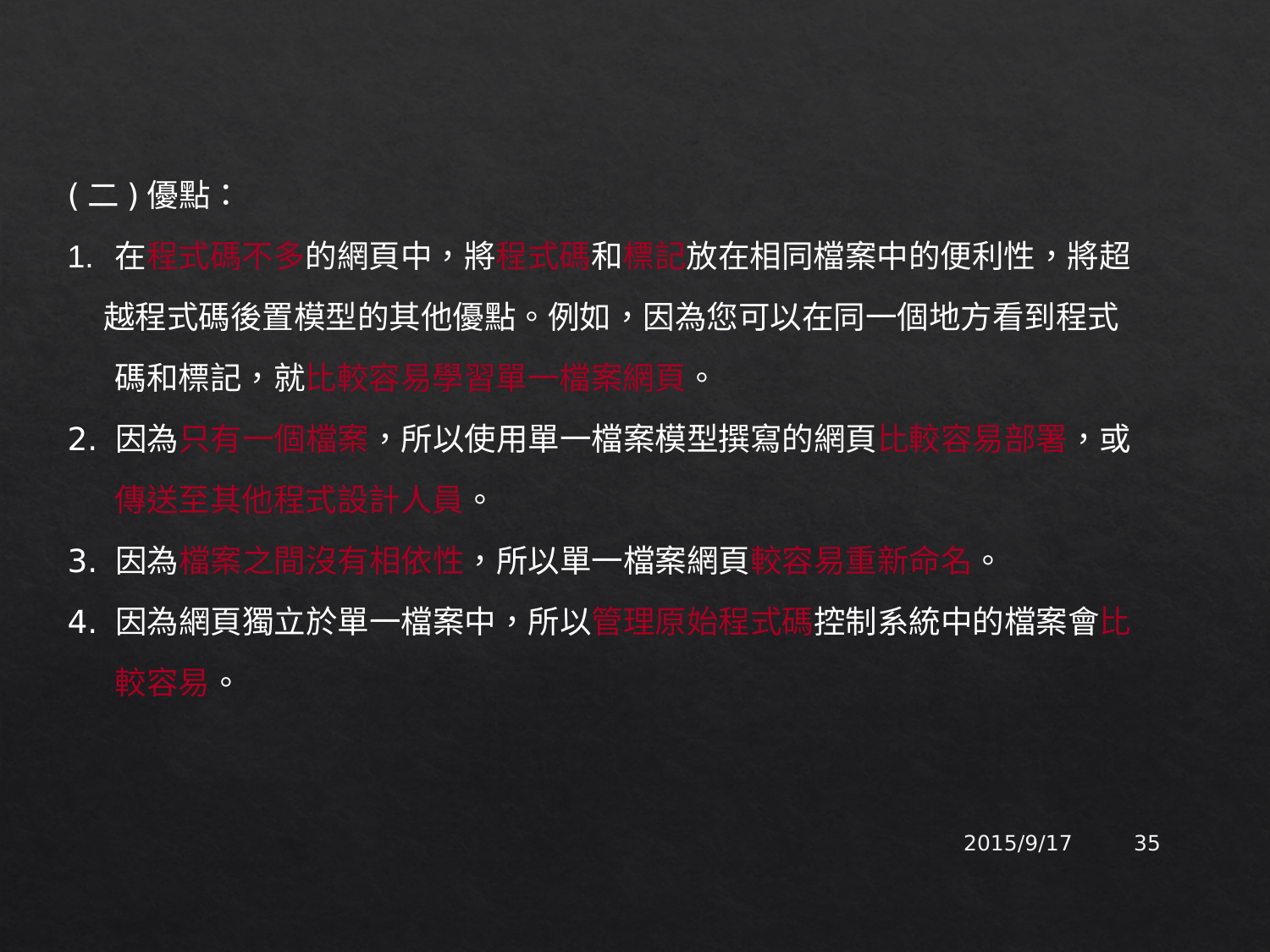

(二)優點：
在程式碼不多的網頁中，將程式碼和標記放在相同檔案中的便利性，將超
    越程式碼後置模型的其他優點。例如，因為您可以在同一個地方看到程式碼和標記，就比較容易學習單一檔案網頁。
2. 因為只有一個檔案，所以使用單一檔案模型撰寫的網頁比較容易部署，或傳送至其他程式設計人員。
3. 因為檔案之間沒有相依性，所以單一檔案網頁較容易重新命名。
4. 因為網頁獨立於單一檔案中，所以管理原始程式碼控制系統中的檔案會比較容易。
2015/9/17
35